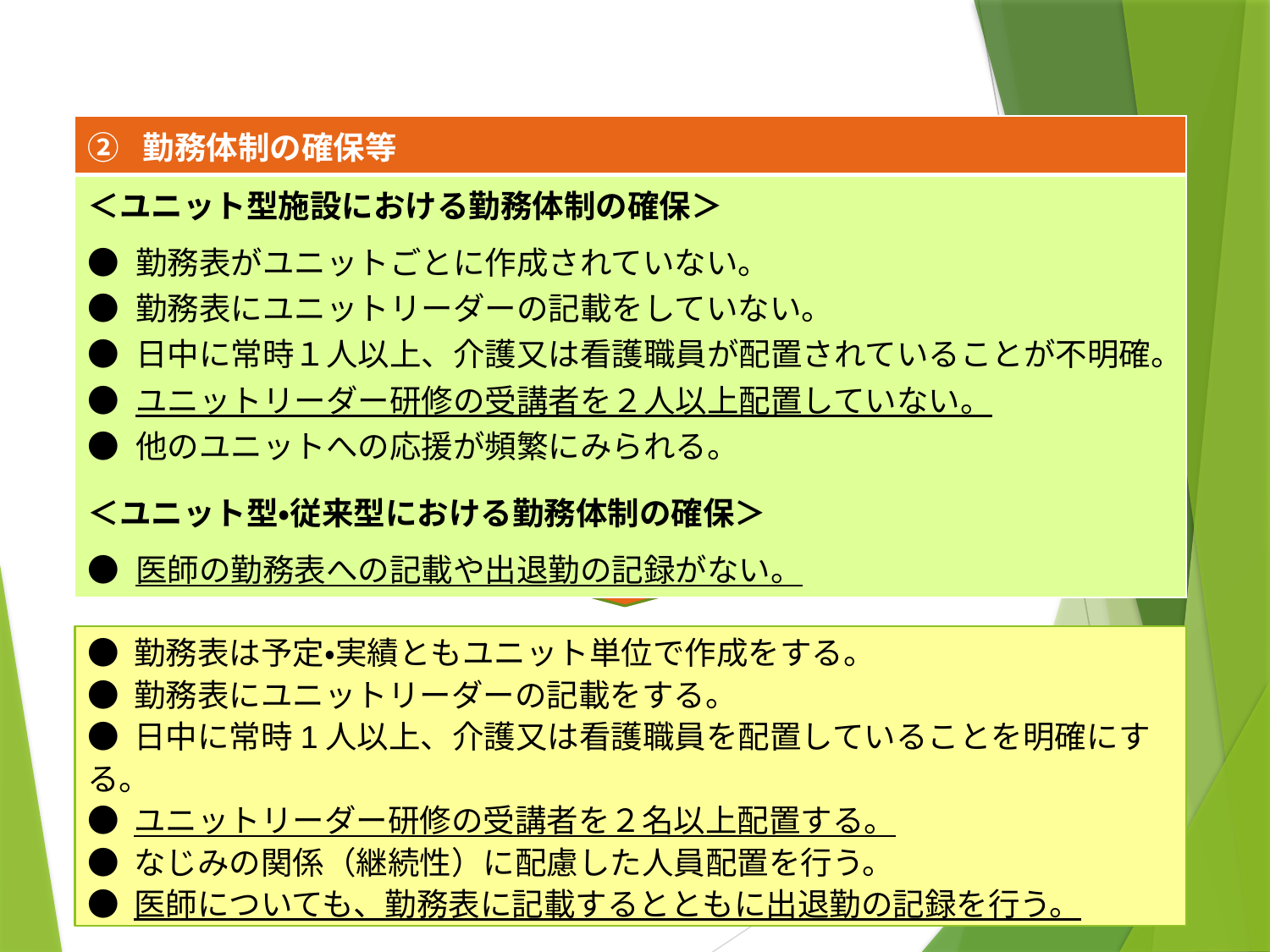

| ② 勤務体制の確保等 |
| --- |
| ＜ユニット型施設における勤務体制の確保＞ ● 勤務表がユニットごとに作成されていない。 ● 勤務表にユニットリーダーの記載をしていない。 ● 日中に常時１人以上、介護又は看護職員が配置されていることが不明確。 ● ユニットリーダー研修の受講者を２人以上配置していない。 ● 他のユニットへの応援が頻繁にみられる。 ＜ユニット型・従来型における勤務体制の確保＞ ● 医師の勤務表への記載や出退勤の記録がない。 |

● 勤務表は予定・実績ともユニット単位で作成をする。
● 勤務表にユニットリーダーの記載をする。
● 日中に常時1人以上、介護又は看護職員を配置していることを明確にする。
● ユニットリーダー研修の受講者を２名以上配置する。
● なじみの関係（継続性）に配慮した人員配置を行う。
● 医師についても、勤務表に記載するとともに出退勤の記録を行う。
3